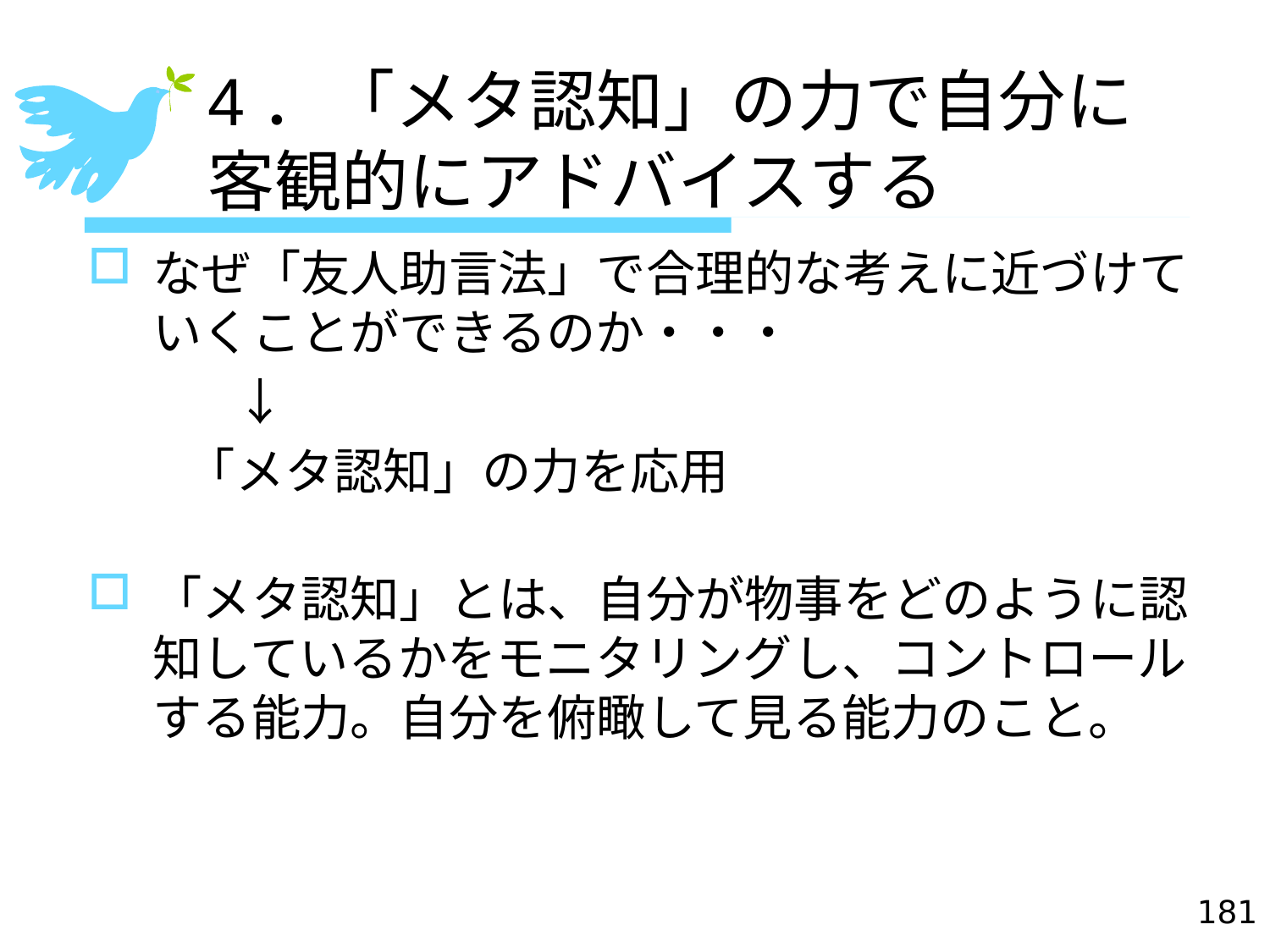

# 4．「メタ認知」の力で自分に 客観的にアドバイスする
なぜ「友人助言法」で合理的な考えに近づけていくことができるのか・・・
　　　↓
　　「メタ認知」の力を応用
「メタ認知」とは、自分が物事をどのように認知しているかをモニタリングし、コントロールする能力。自分を俯瞰して見る能力のこと。

181